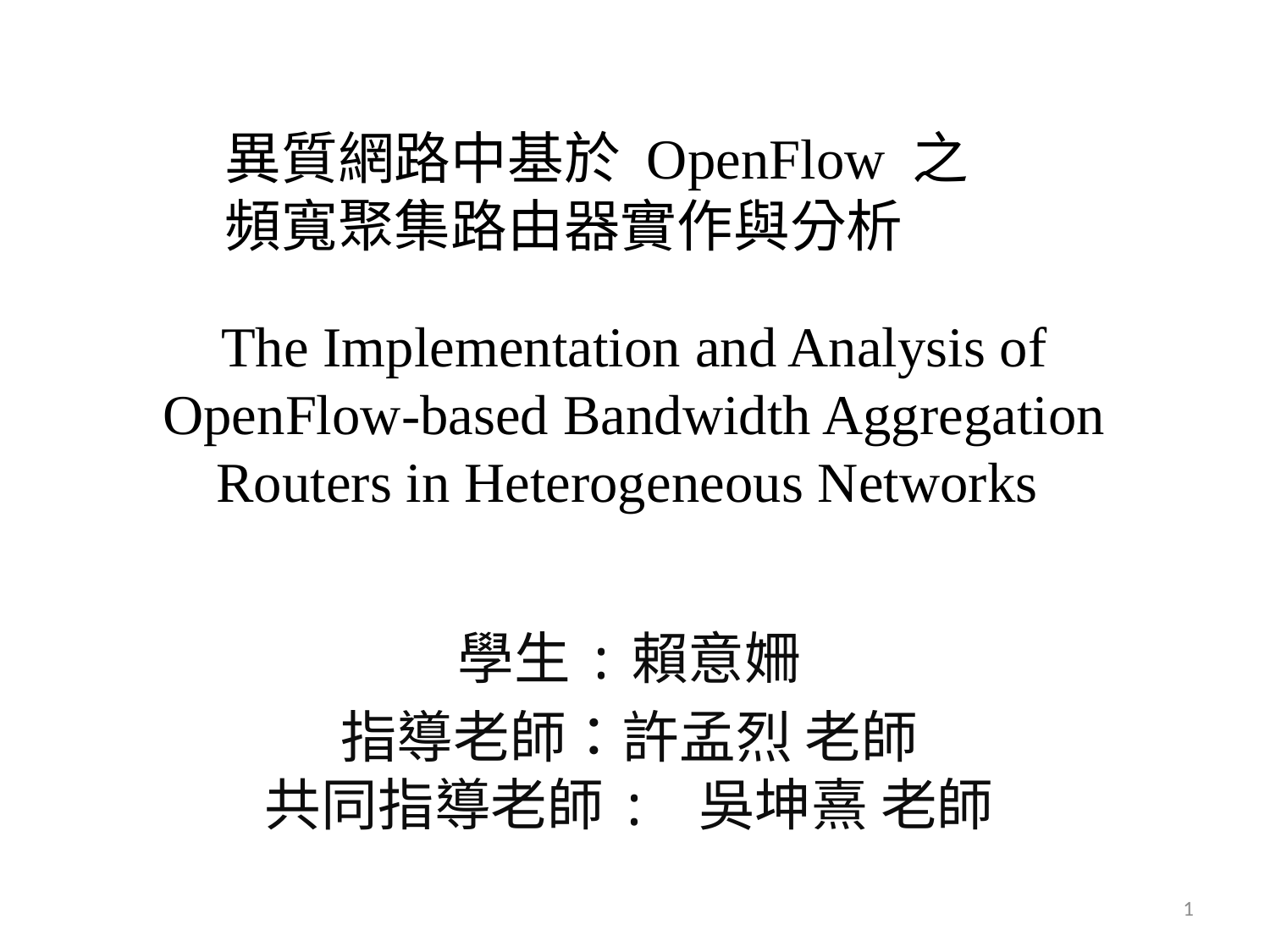

異質網路中基於 OpenFlow 之
頻寬聚集路由器實作與分析
# The Implementation and Analysis of OpenFlow-based Bandwidth Aggregation Routers in Heterogeneous Networks
學生:賴意姍
指導老師：許孟烈 老師
共同指導老師: 吳坤熹 老師

1